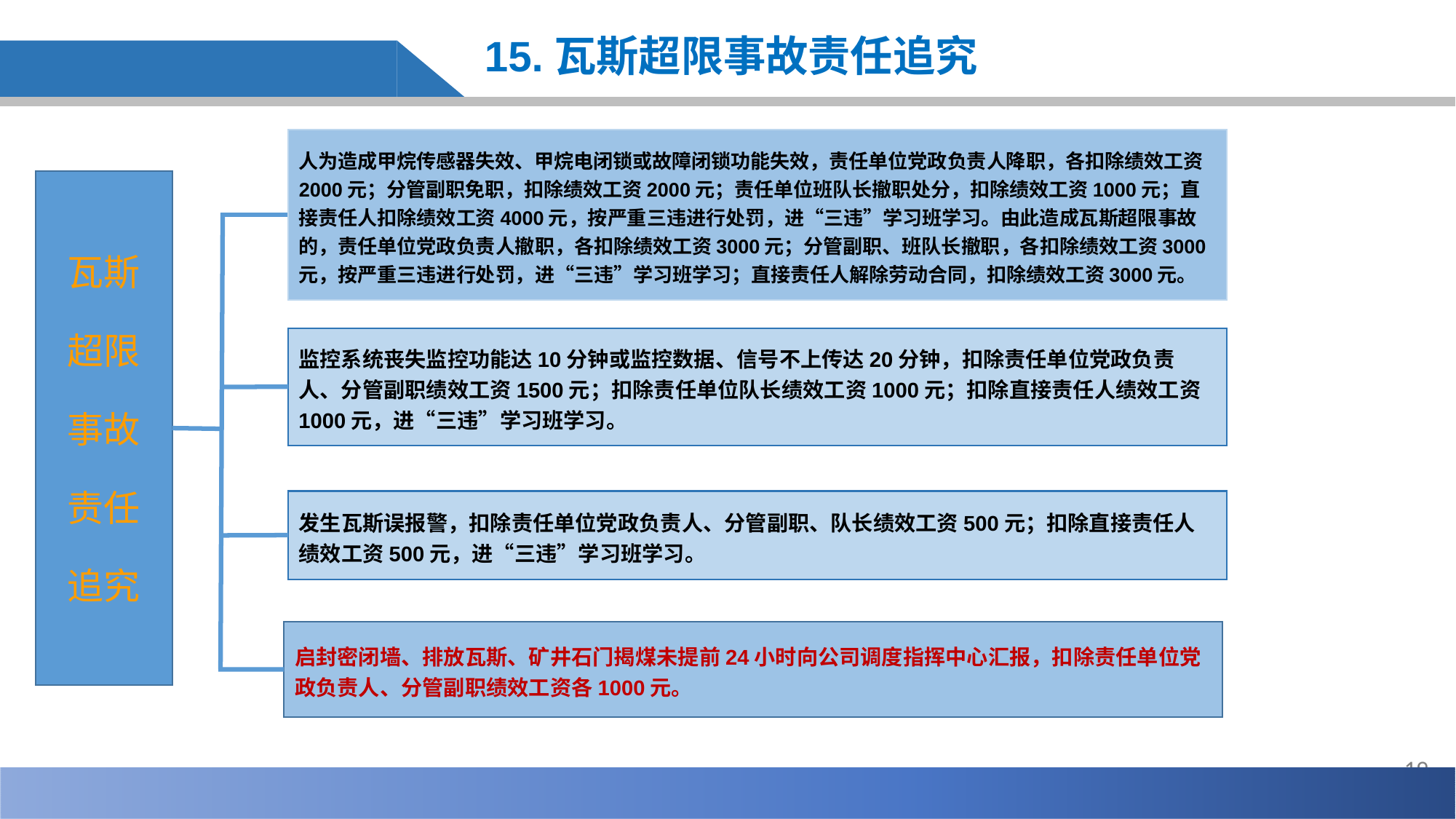

15.瓦斯超限事故责任追究

人为造成甲烷传感器失效、甲烷电闭锁或故障闭锁功能失效，责任单位党政负责人降职，各扣除绩效工资2000元；分管副职免职，扣除绩效工资2000元；责任单位班队长撤职处分，扣除绩效工资1000元；直接责任人扣除绩效工资4000元，按严重三违进行处罚，进“三违”学习班学习。由此造成瓦斯超限事故的，责任单位党政负责人撤职，各扣除绩效工资3000元；分管副职、班队长撤职，各扣除绩效工资3000元，按严重三违进行处罚，进“三违”学习班学习；直接责任人解除劳动合同，扣除绩效工资3000元。
瓦斯
超限
事故
责任
追究
监控系统丧失监控功能达10分钟或监控数据、信号不上传达20分钟，扣除责任单位党政负责人、分管副职绩效工资1500元；扣除责任单位队长绩效工资1000元；扣除直接责任人绩效工资1000元，进“三违”学习班学习。
发生瓦斯误报警，扣除责任单位党政负责人、分管副职、队长绩效工资500元；扣除直接责任人绩效工资500元，进“三违”学习班学习。
启封密闭墙、排放瓦斯、矿井石门揭煤未提前24小时向公司调度指挥中心汇报，扣除责任单位党政负责人、分管副职绩效工资各1000元。